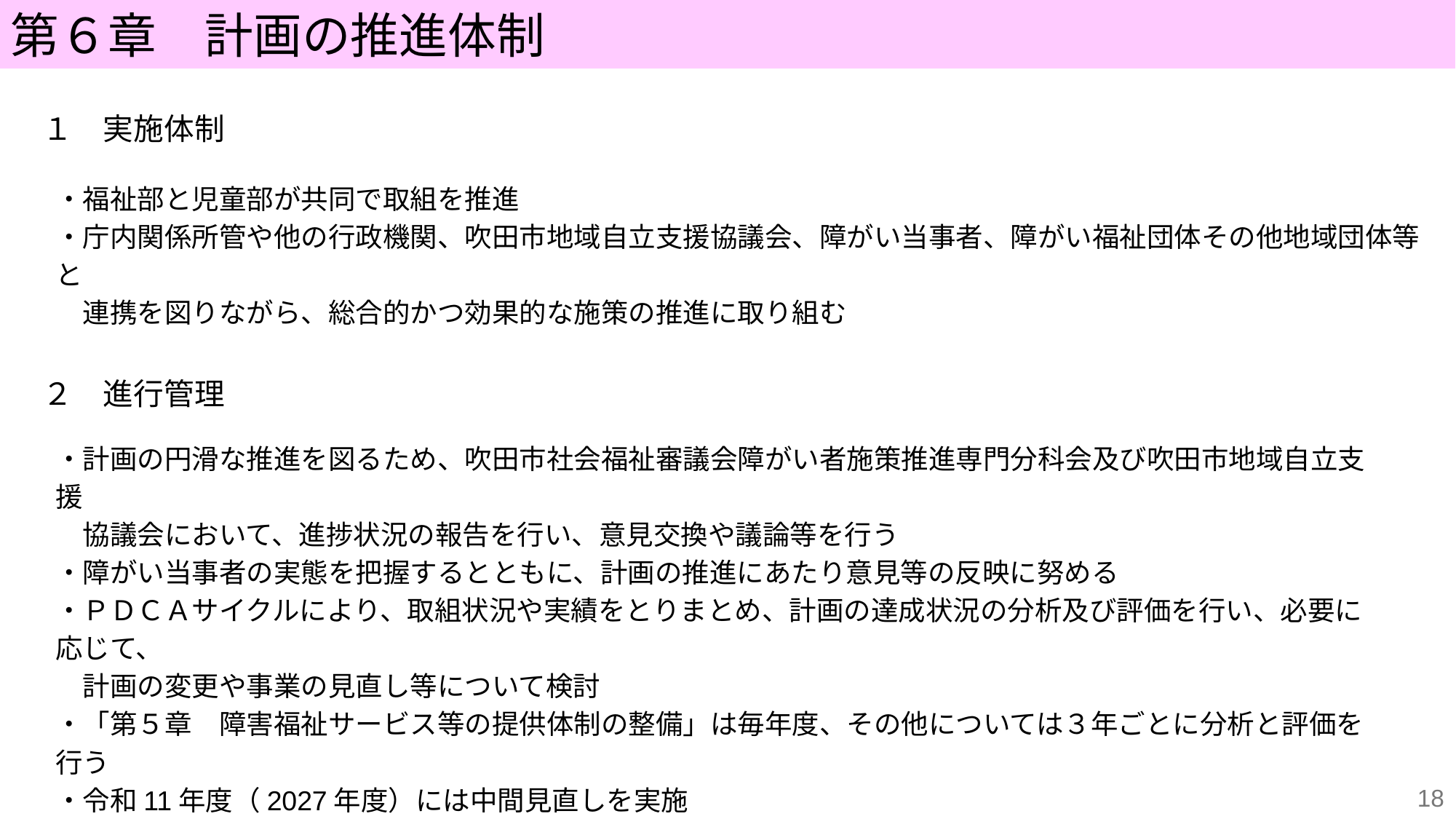

第６章　計画の推進体制
１　実施体制
・福祉部と児童部が共同で取組を推進
・庁内関係所管や他の行政機関、吹田市地域自立支援協議会、障がい当事者、障がい福祉団体その他地域団体等と
　連携を図りながら、総合的かつ効果的な施策の推進に取り組む
２　進行管理
・計画の円滑な推進を図るため、吹田市社会福祉審議会障がい者施策推進専門分科会及び吹田市地域自立支援
　協議会において、進捗状況の報告を行い、意見交換や議論等を行う
・障がい当事者の実態を把握するとともに、計画の推進にあたり意見等の反映に努める
・ＰＤＣＡサイクルにより、取組状況や実績をとりまとめ、計画の達成状況の分析及び評価を行い、必要に応じて、
　計画の変更や事業の見直し等について検討
・「第５章　障害福祉サービス等の提供体制の整備」は毎年度、その他については３年ごとに分析と評価を行う
・令和11年度（2027年度）には中間見直しを実施
18